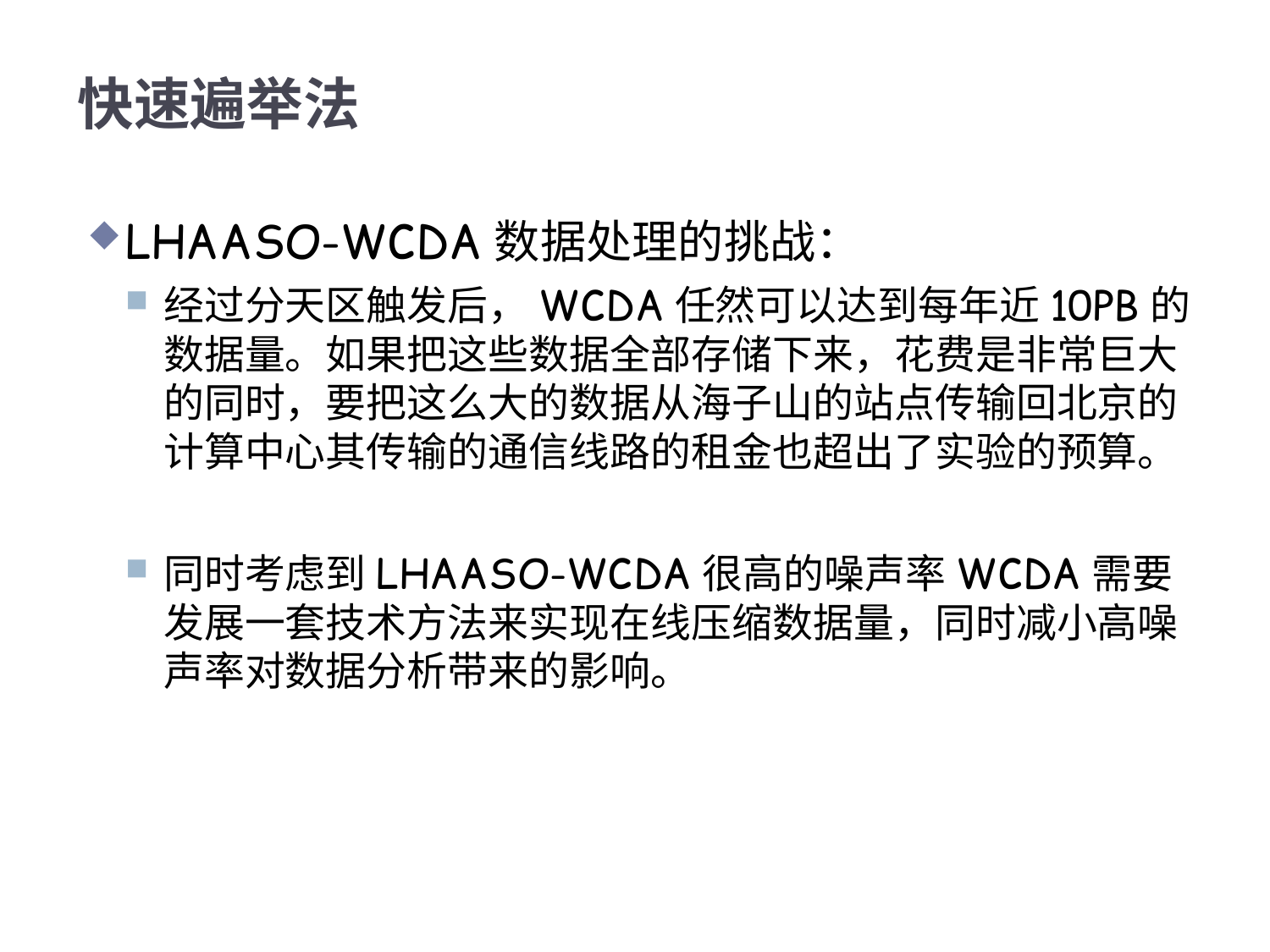

# 快速遍举法
LHAASO-WCDA数据处理的挑战：
经过分天区触发后，WCDA任然可以达到每年近10PB的数据量。如果把这些数据全部存储下来，花费是非常巨大的同时，要把这么大的数据从海子山的站点传输回北京的计算中心其传输的通信线路的租金也超出了实验的预算。

同时考虑到LHAASO-WCDA很高的噪声率WCDA需要发展一套技术方法来实现在线压缩数据量，同时减小高噪声率对数据分析带来的影响。